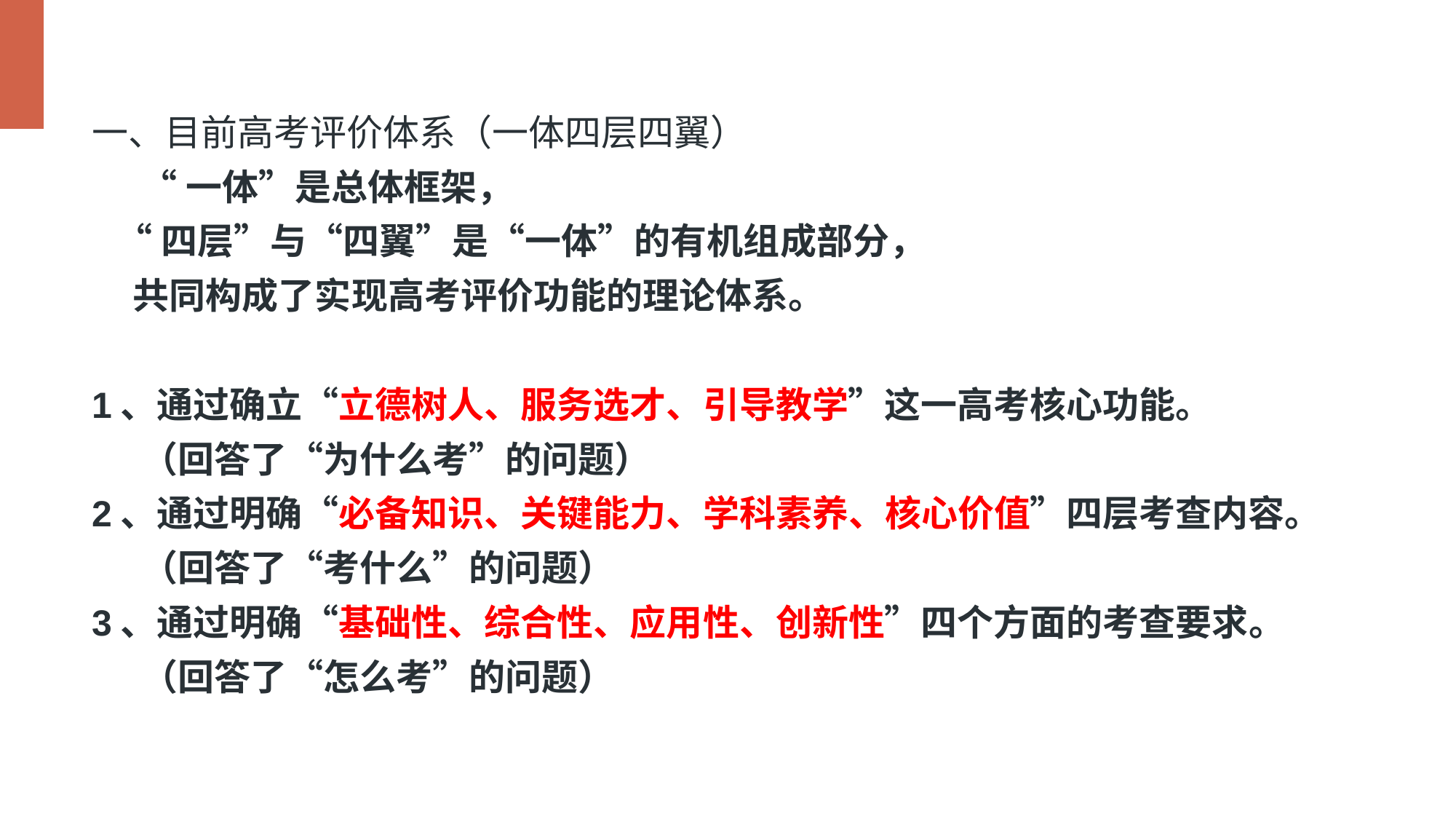

一、目前高考评价体系（一体四层四翼）
      “一体”是总体框架，
   “四层”与“四翼”是“一体”的有机组成部分，
    共同构成了实现高考评价功能的理论体系。

1、通过确立“立德树人、服务选才、引导教学”这一高考核心功能。
     （回答了“为什么考”的问题）
2、通过明确“必备知识、关键能力、学科素养、核心价值”四层考查内容。
     （回答了“考什么”的问题）
3、通过明确“基础性、综合性、应用性、创新性”四个方面的考查要求。
     （回答了“怎么考”的问题）